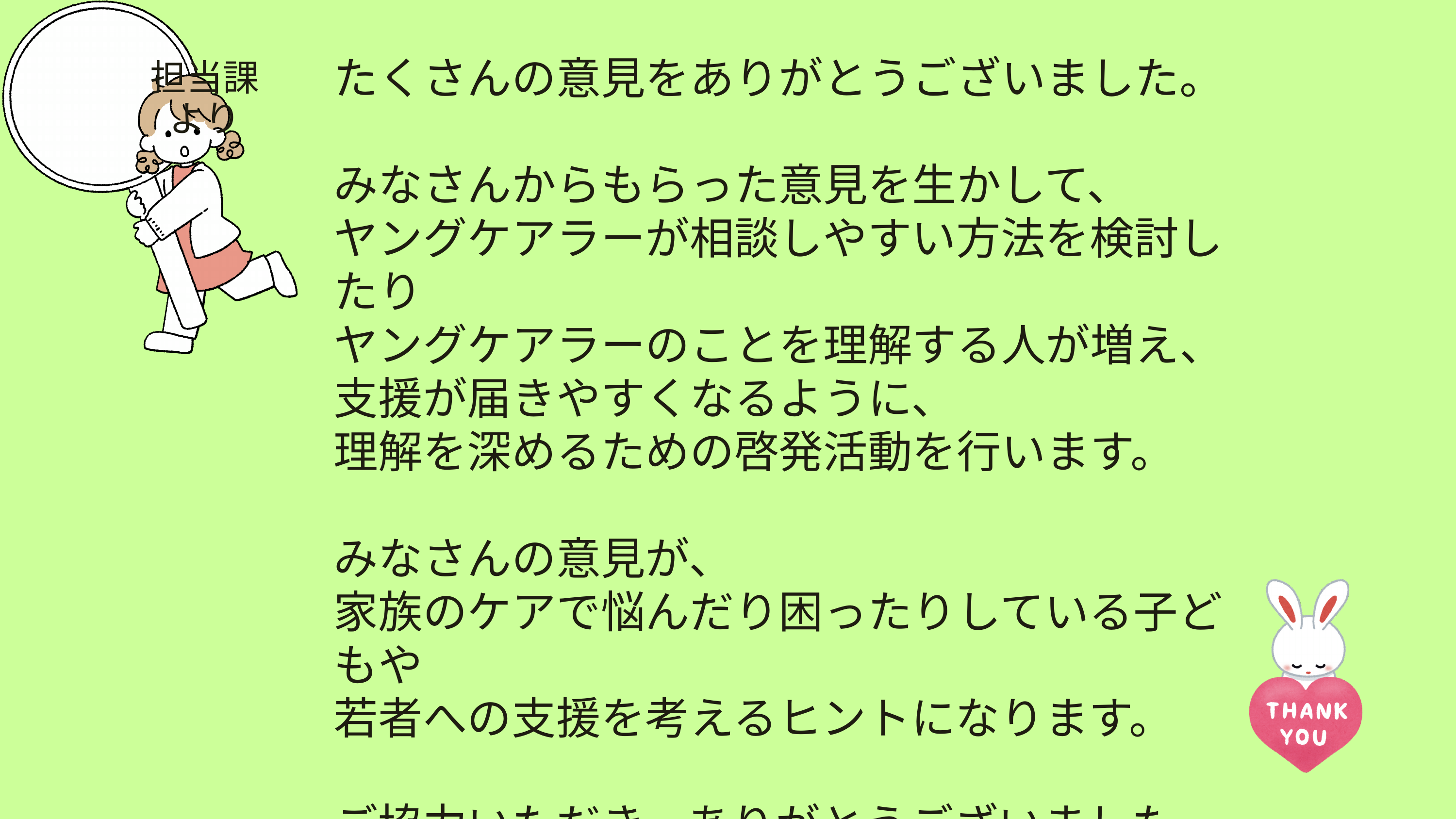

たくさんの意見をありがとうございました。

みなさんからもらった意見を生かして、
ヤングケアラーが相談しやすい方法を検討したり
ヤングケアラーのことを理解する人が増え、
支援が届きやすくなるように、
理解を深めるための啓発活動を行います。

みなさんの意見が、
家族のケアで悩んだり困ったりしている子どもや
若者への支援を考えるヒントになります。

ご協力いただき、ありがとうございました。

担当課
より